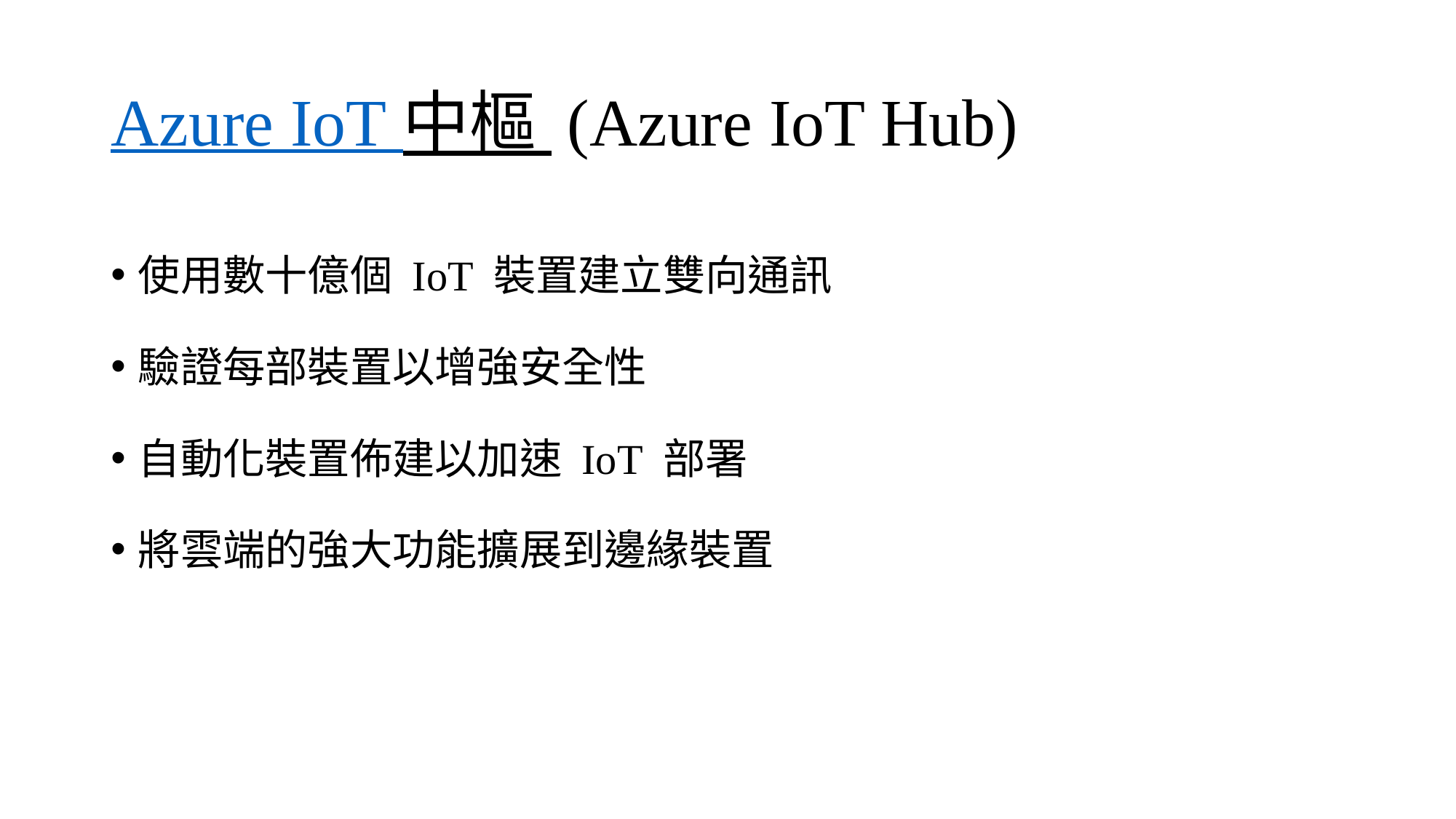

# Azure IoT 中樞 (Azure IoT Hub)
使用數十億個 IoT 裝置建立雙向通訊
驗證每部裝置以增強安全性
自動化裝置佈建以加速 IoT 部署
將雲端的強大功能擴展到邊緣裝置